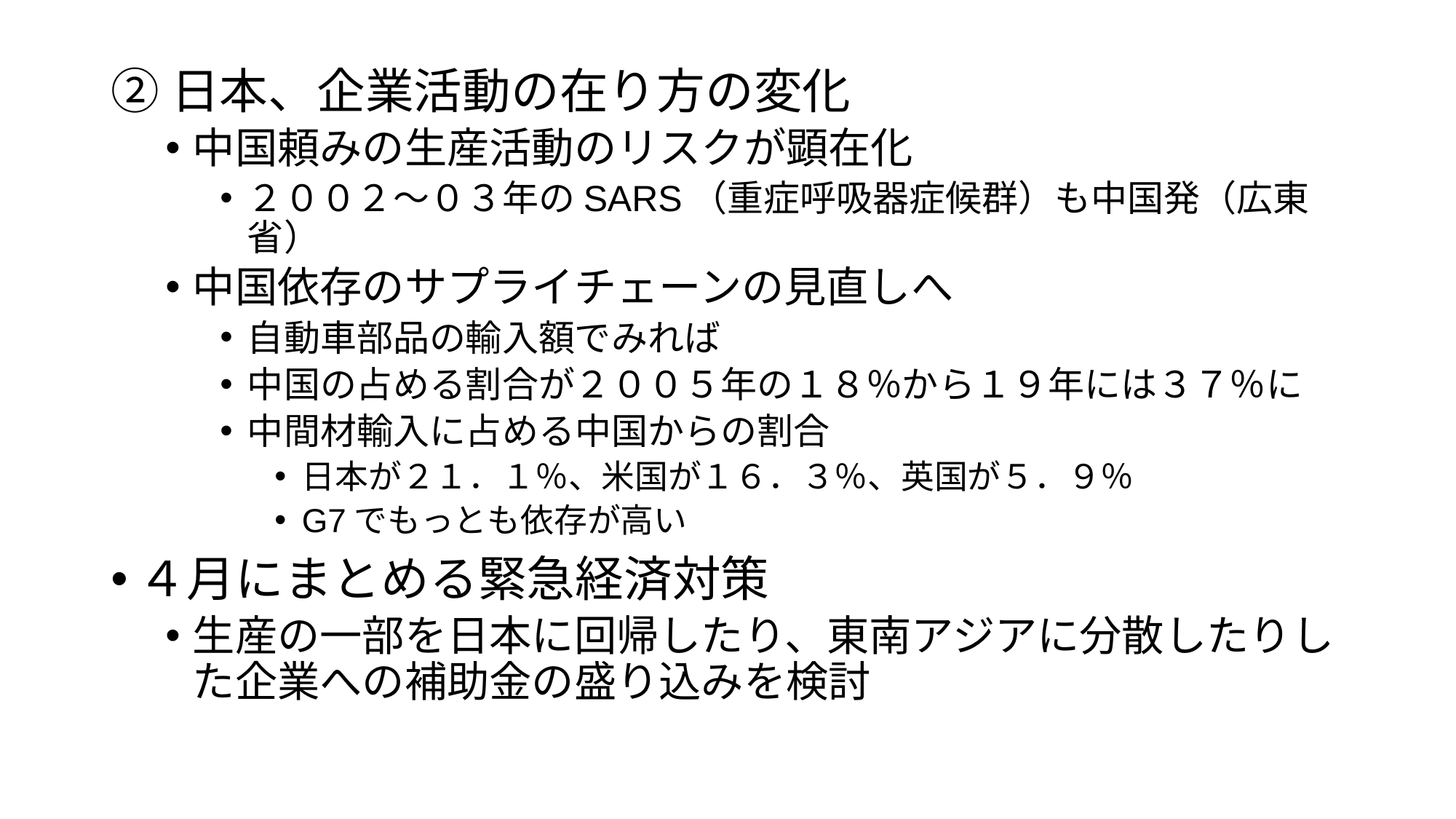

②日本、企業活動の在り方の変化
中国頼みの生産活動のリスクが顕在化
２００２～０３年のSARS（重症呼吸器症候群）も中国発（広東省）
中国依存のサプライチェーンの見直しへ
自動車部品の輸入額でみれば
中国の占める割合が２００５年の１８％から１９年には３７％に
中間材輸入に占める中国からの割合
日本が２１．１％、米国が１６．３％、英国が５．９％
G7でもっとも依存が高い
４月にまとめる緊急経済対策
生産の一部を日本に回帰したり、東南アジアに分散したりした企業への補助金の盛り込みを検討